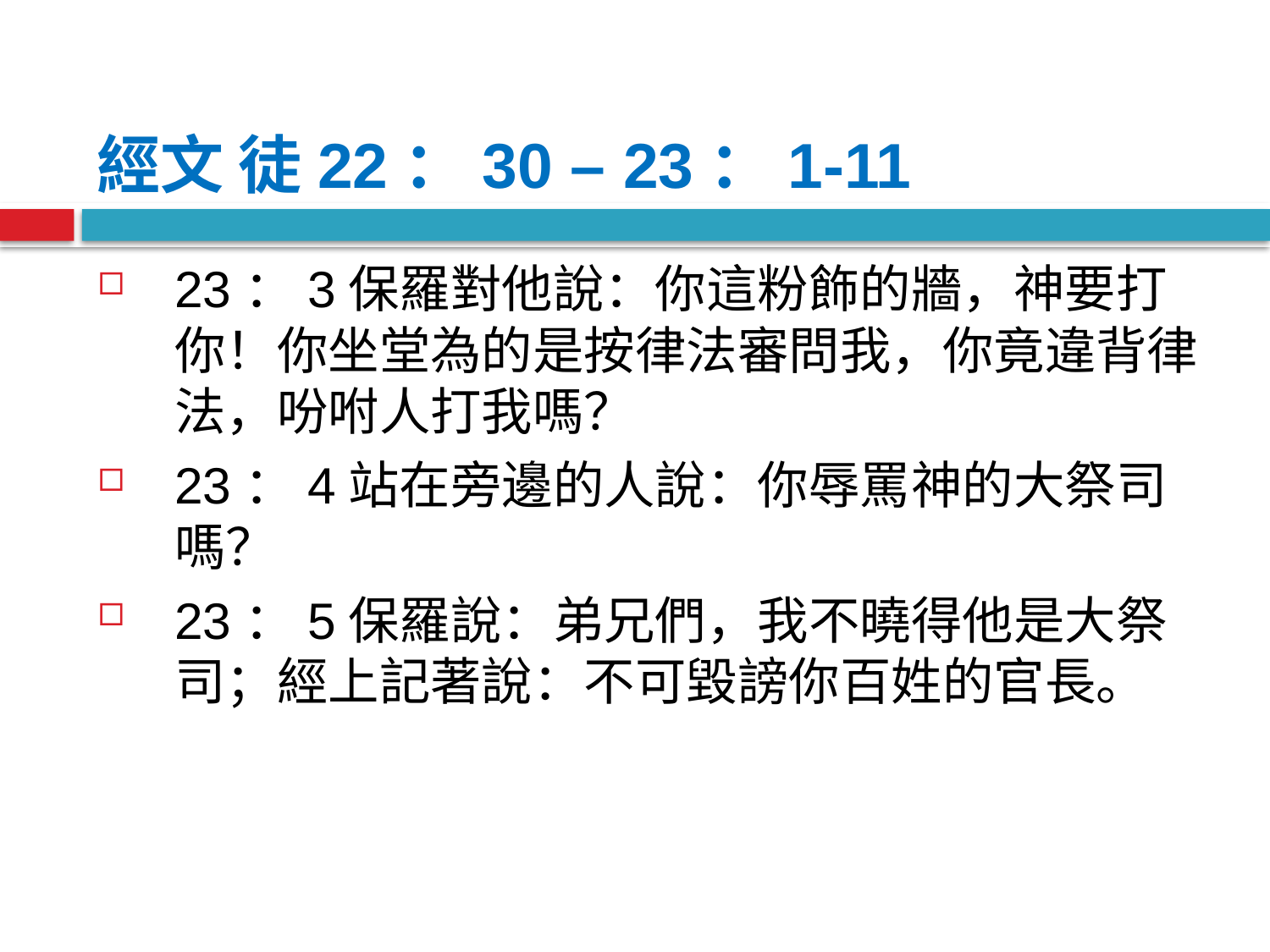

23：3保羅對他說：你這粉飾的牆，神要打你！你坐堂為的是按律法審問我，你竟違背律法，吩咐人打我嗎？
23：4站在旁邊的人說：你辱罵神的大祭司嗎？
23：5保羅說：弟兄們，我不曉得他是大祭司；經上記著說：不可毀謗你百姓的官長。

經文 徒22：30 – 23：1-11